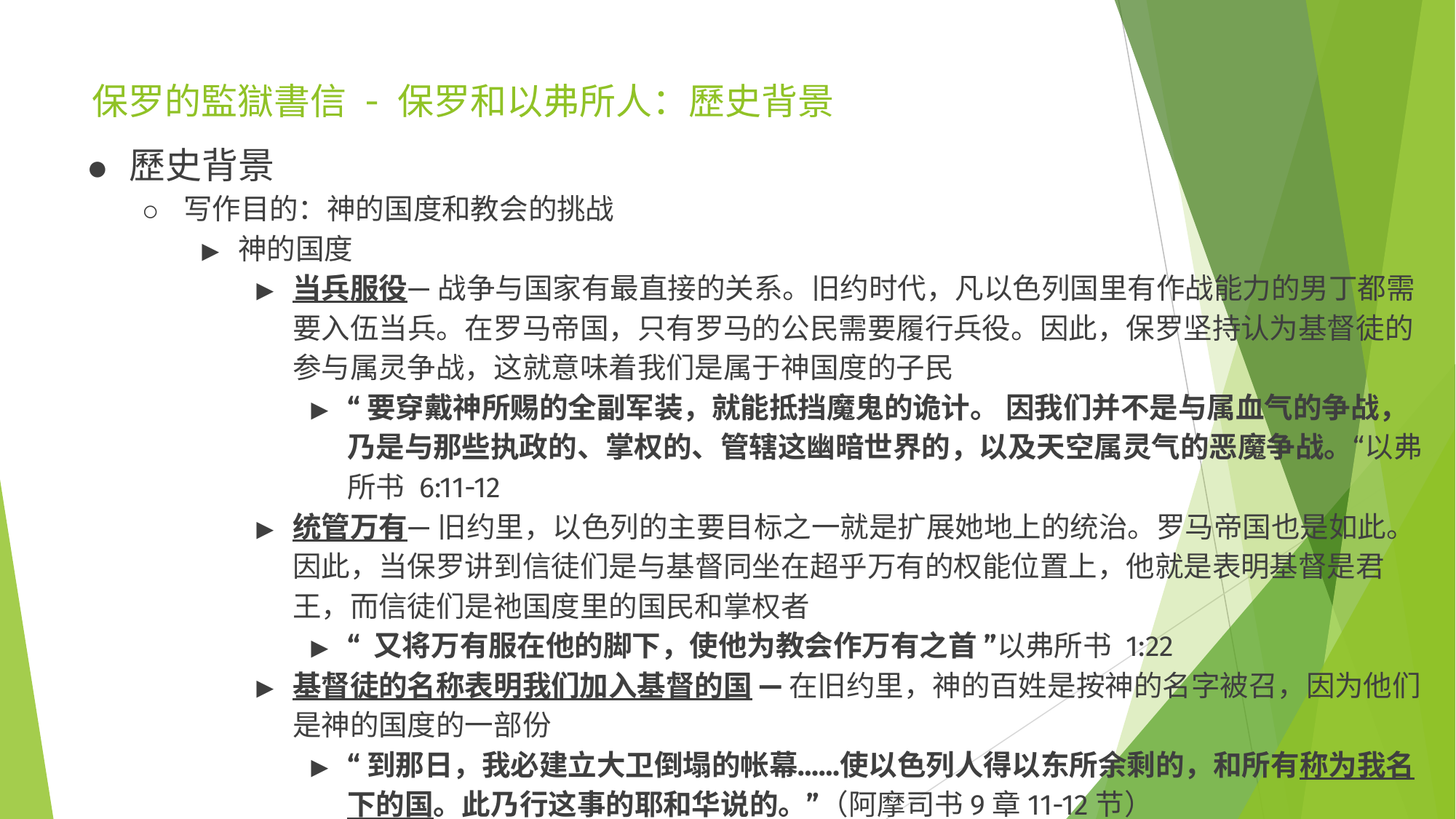

# 保罗的監獄書信 - 保罗和以弗所人：歷史背景
歷史背景
写作目的：​​神的国度​​和教会的挑战
神的国度​​
当兵服役— 战争与国家有最直接的关系。旧约时代，凡以色列国里有作战能力的男丁都需要入伍当兵。在罗马帝国，只有罗马的公民需要履行兵役。因此，保罗坚持认为基督徒的参与属灵争战，这就意味着我们是属于神国度的子民
“要穿戴神所赐的全副军装，就能抵挡魔鬼的诡计。 因我们并不是与属血气的争战，乃是与那些执政的、掌权的、管辖这幽暗世界的，以及天空属灵气的恶魔争战。“以弗所书‬ ‭6:11-12‬ ‭
统管万有— 旧约里，以色列的主要目标之一就是扩展她地上的统治。罗马帝国也是如此。因此，当保罗讲到信徒们是与基督同坐在超乎万有的权能位置上，他就是表明基督是君王，而信徒们是祂国度里的国民和掌权者
“ 又将万有服在他的脚下，使他为教会作万有之首 ”以弗所书‬ ‭1:22‬ ‭
基督徒的名称表明我们加入基督的国 — 在旧约里，神的百姓是按神的名字被召，因为他们是神的国度的一部份
“到那日，我必建立大卫倒塌的帐幕……使以色列人得以东所余剩的，和所有称为我名下的国。此乃行这事的耶和华说的。”（阿摩司书9章11-12节）